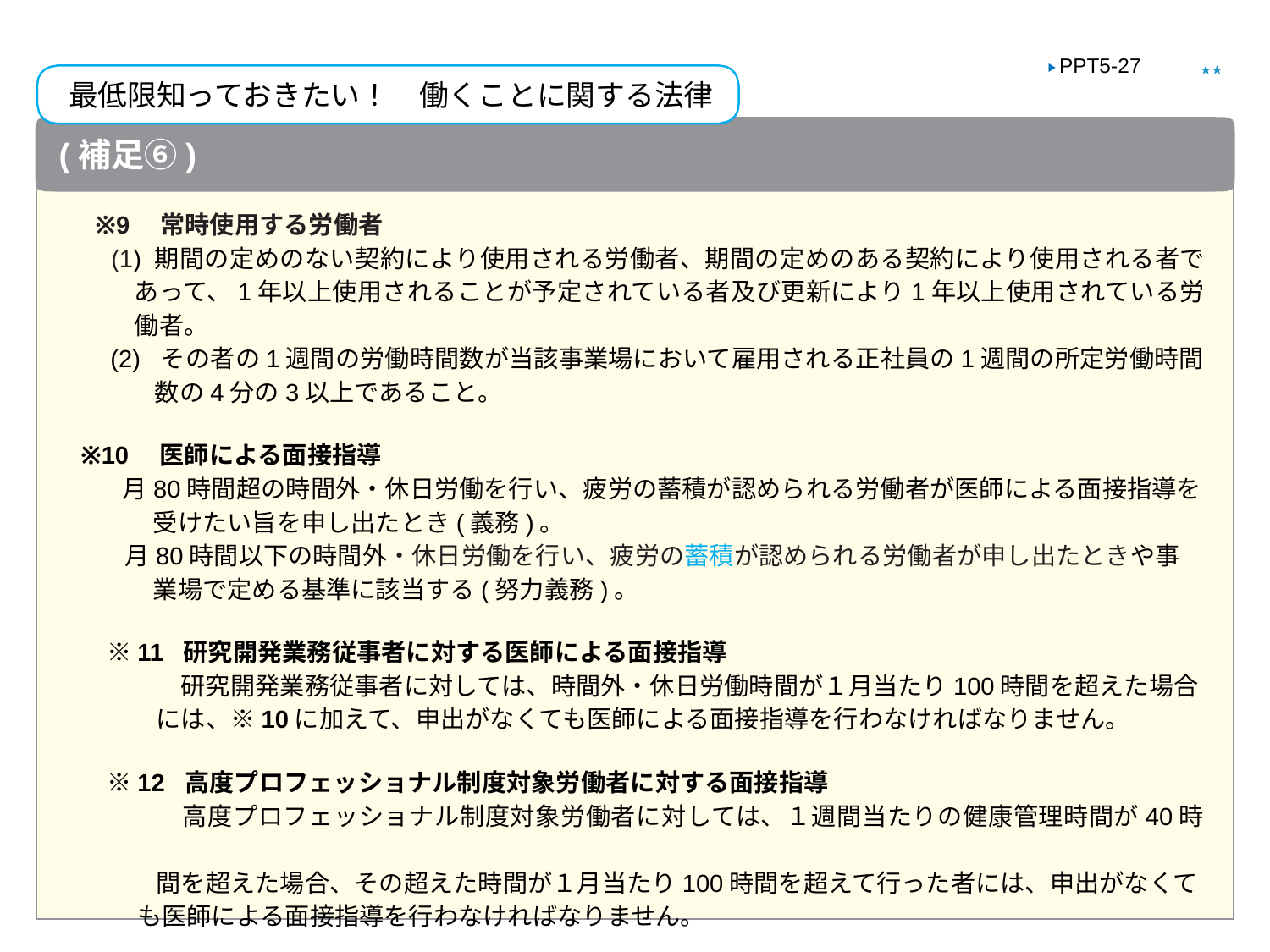

★★
▶ PPT5-27

最低限知っておきたい！　働くことに関する法律

(補足⑥)

※9　常時使用する労働者
    (1) 期間の定めのない契約により使用される労働者、期間の定めのある契約により使用される者であって、1年以上使用されることが予定されている者及び更新により1年以上使用されている労働者。
    (2)  その者の1週間の労働時間数が当該事業場において雇用される正社員の1週間の所定労働時間数の4分の3以上であること。

※10　医師による面接指導
   月80時間超の時間外・休日労働を行い、疲労の蓄積が認められる労働者が医師による面接指導を受けたい旨を申し出たとき(義務)。
　月80時間以下の時間外・休日労働を行い、疲労の蓄積が認められる労働者が申し出たときや事業場で定める基準に該当する(努力義務)。

　※11  研究開発業務従事者に対する医師による面接指導
　　　　研究開発業務従事者に対しては、時間外・休日労働時間が１月当たり100時間を超えた場合
　　　には、※10に加えて、申出がなくても医師による面接指導を行わなければなりません。

　※12  高度プロフェッショナル制度対象労働者に対する面接指導
　　　　高度プロフェッショナル制度対象労働者に対しては、１週間当たりの健康管理時間が40時
　　　間を超えた場合、その超えた時間が１月当たり100時間を超えて行った者には、申出がなくて
         も医師による面接指導を行わなければなりません。